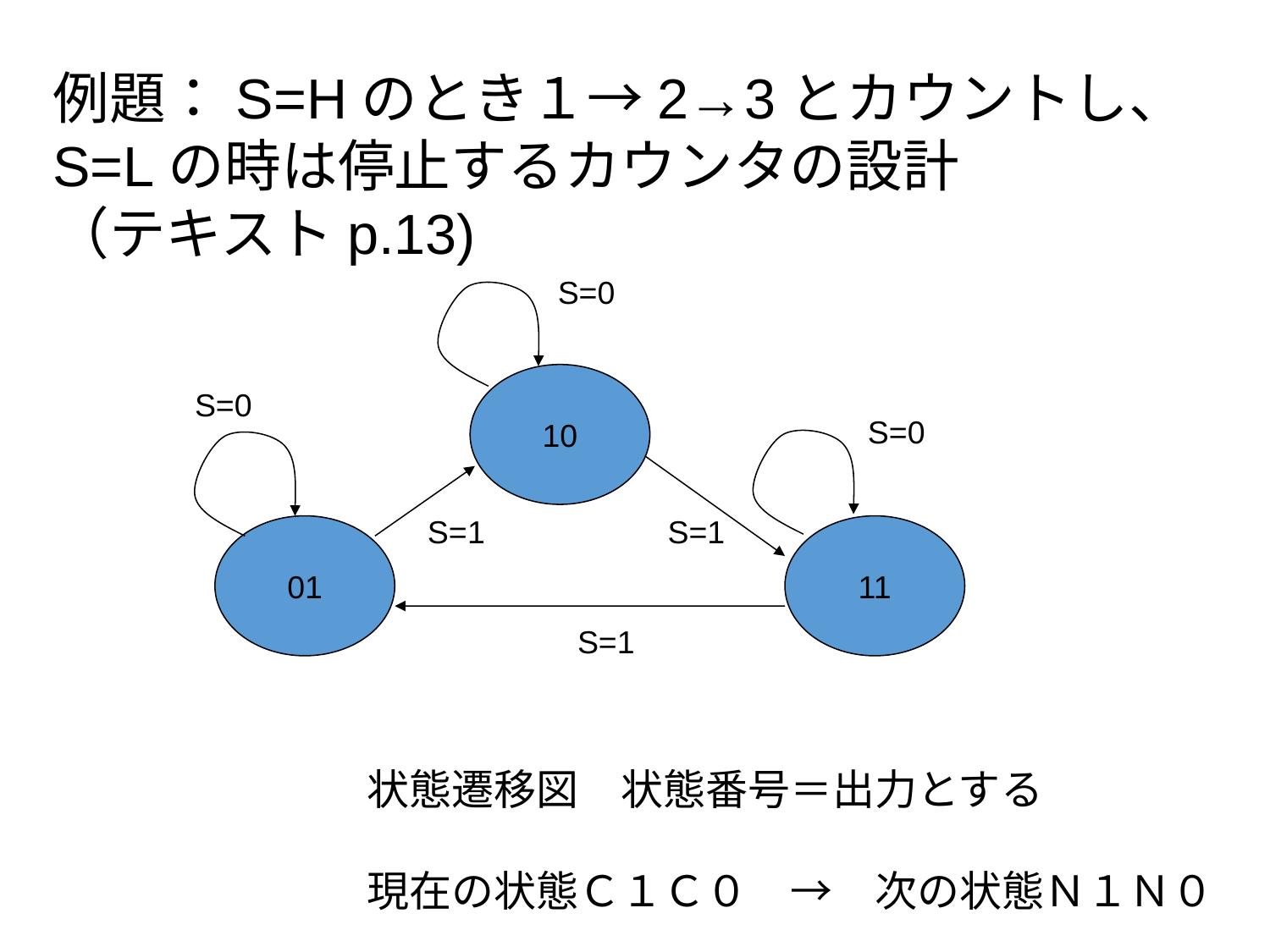

例題：S=Hのとき１→2→3とカウントし、
S=Lの時は停止するカウンタの設計
（テキストp.13)
S=0

10
S=0
S=0

S=1
S=1
01
11

S=1
状態遷移図　状態番号＝出力とする

現在の状態Ｃ１Ｃ０　→　次の状態Ｎ１Ｎ０